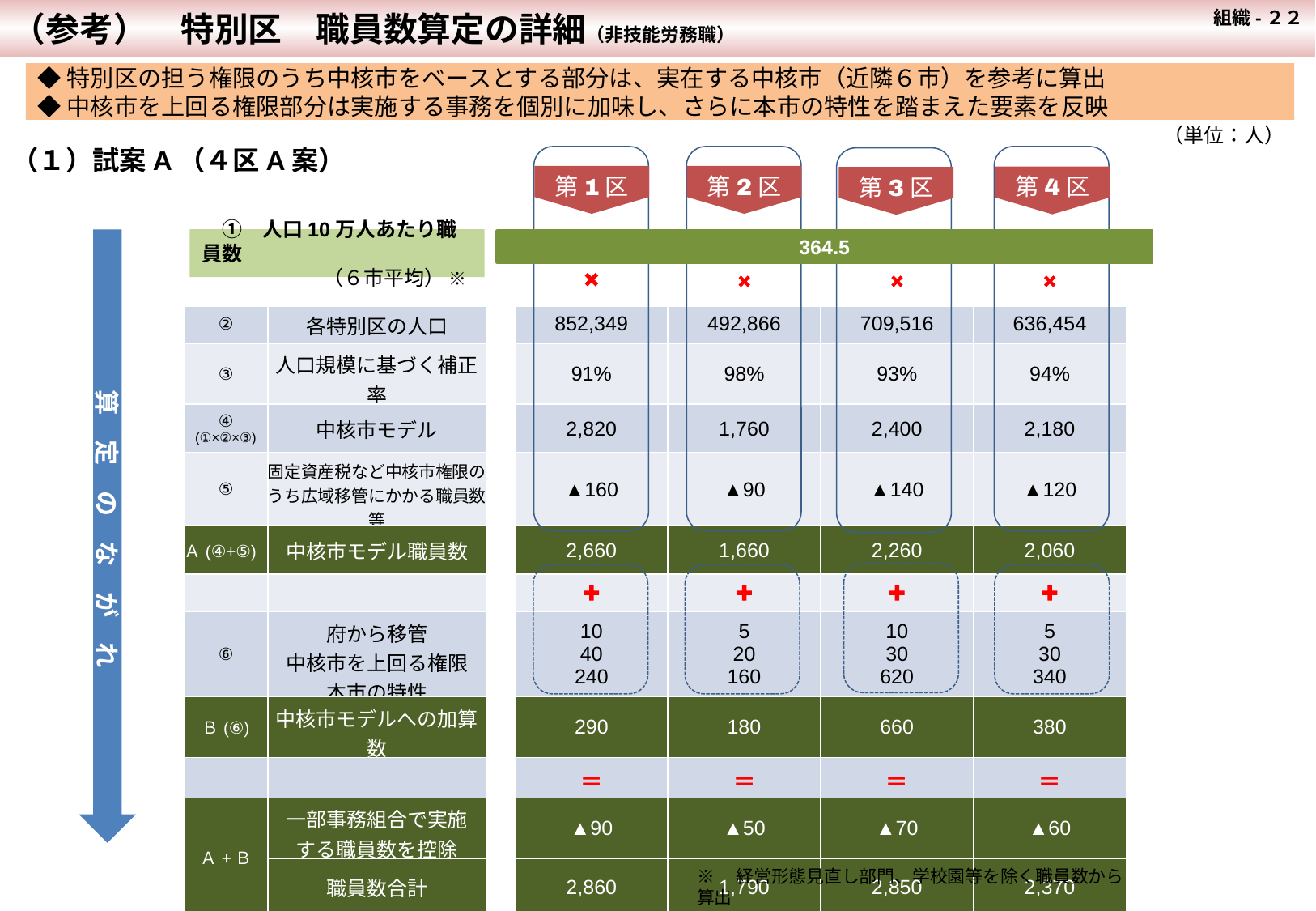

組織-２２
（参考）　特別区　職員数算定の詳細（非技能労務職）
 組織-●
◆特別区の担う権限のうち中核市をベースとする部分は、実在する中核市（近隣６市）を参考に算出
◆中核市を上回る権限部分は実施する事務を個別に加味し、さらに本市の特性を踏まえた要素を反映
（単位：人）
第1区
第2区
第4区
第3区
（１）試案A（４区A案）

第3区
算　定　の　な　が　れ
　①　人口10万人あたり職員数
　　　　　　（６市平均） ※
364.5
|  |  |  | × | × | × | × |
| --- | --- | --- | --- | --- | --- | --- |
| ② | 各特別区の人口 |  | 852,349 | 492,866 | 709,516 | 636,454 |
| ③ | 人口規模に基づく補正率 |  | 91% | 98% | 93% | 94% |
| ④ (①×②×③) | 中核市モデル |  | 2,820 | 1,760 | 2,400 | 2,180 |
| ⑤ | 固定資産税など中核市権限の うち広域移管にかかる職員数等 |  | ▲160 | ▲90 | ▲140 | ▲120 |
| Ａ(④+⑤) | 中核市モデル職員数 |  | 2,660 | 1,660 | 2,260 | 2,060 |
|  |  |  | + | + | + | + |
| ⑥ | 府から移管 中核市を上回る権限 本市の特性 |  | 10 40 240 | 5 20 160 | 10 30 620 | 5 30 340 |
| Ｂ(⑥) | 中核市モデルへの加算数 |  | 290 | 180 | 660 | 380 |
|  |  |  | ＝ | ＝ | ＝ | ＝ |
| Ａ+Ｂ | 一部事務組合で実施する職員数を控除 |  | ▲90 | ▲50 | ▲70 | ▲60 |
|  | 職員数合計 |  | 2,860 | 1,790 | 2,850 | 2,370 |

※　経営形態見直し部門、学校園等を除く職員数から算出